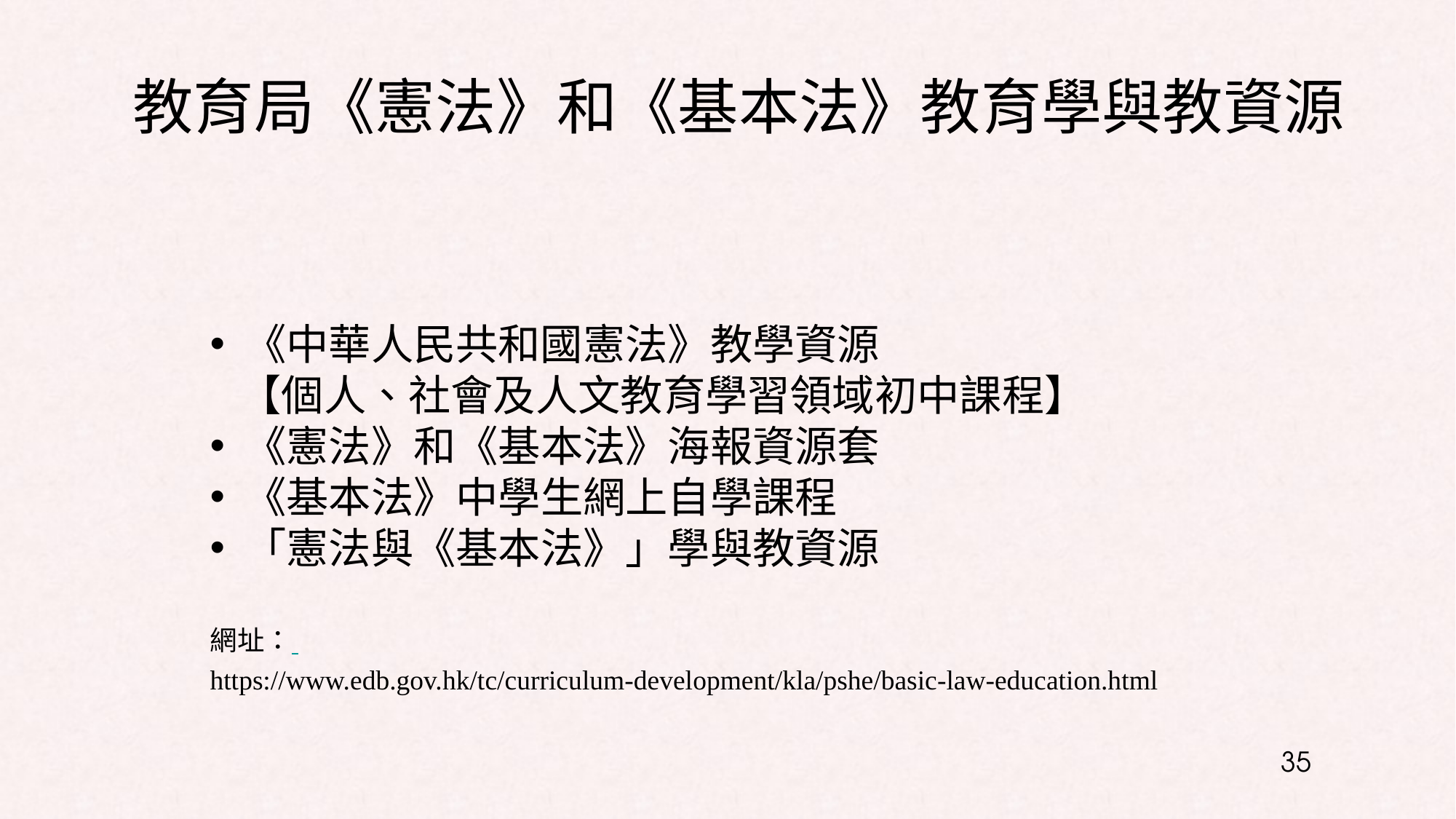

教育局《憲法》和《基本法》教育學與教資源

《中華人民共和國憲法》教學資源
  【個人、社會及人文教育學習領域初中課程】
《憲法》和《基本法》海報資源套
《基本法》中學生網上自學課程
「憲法與《基本法》」學與教資源

網址：
https://www.edb.gov.hk/tc/curriculum-development/kla/pshe/basic-law-education.html

35